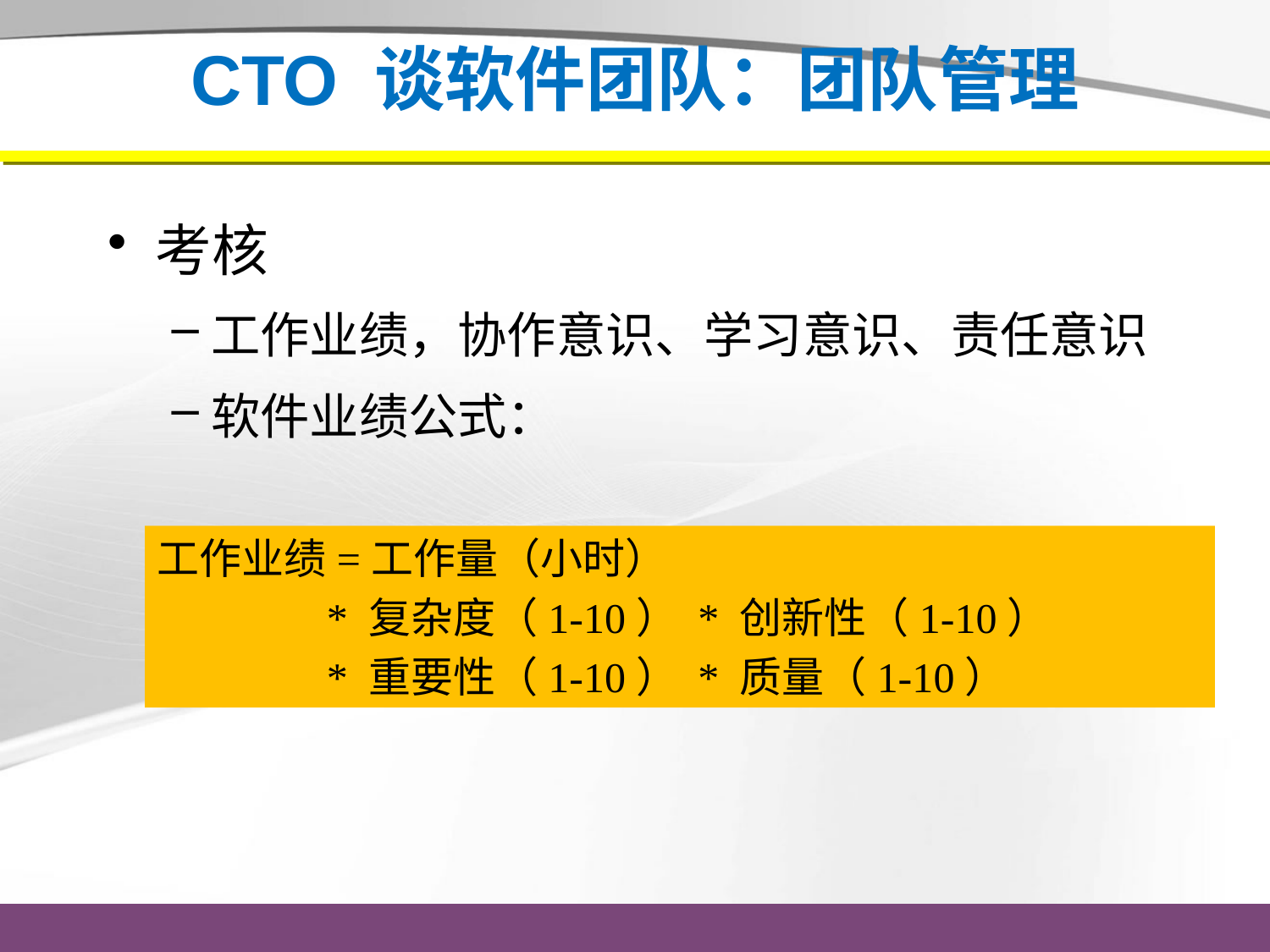

# CTO 谈软件团队：团队管理
考核
工作业绩，协作意识、学习意识、责任意识
软件业绩公式：
工作业绩=工作量（小时）
                * 复杂度（1-10） * 创新性（1-10）
                * 重要性（1-10） * 质量（1-10）